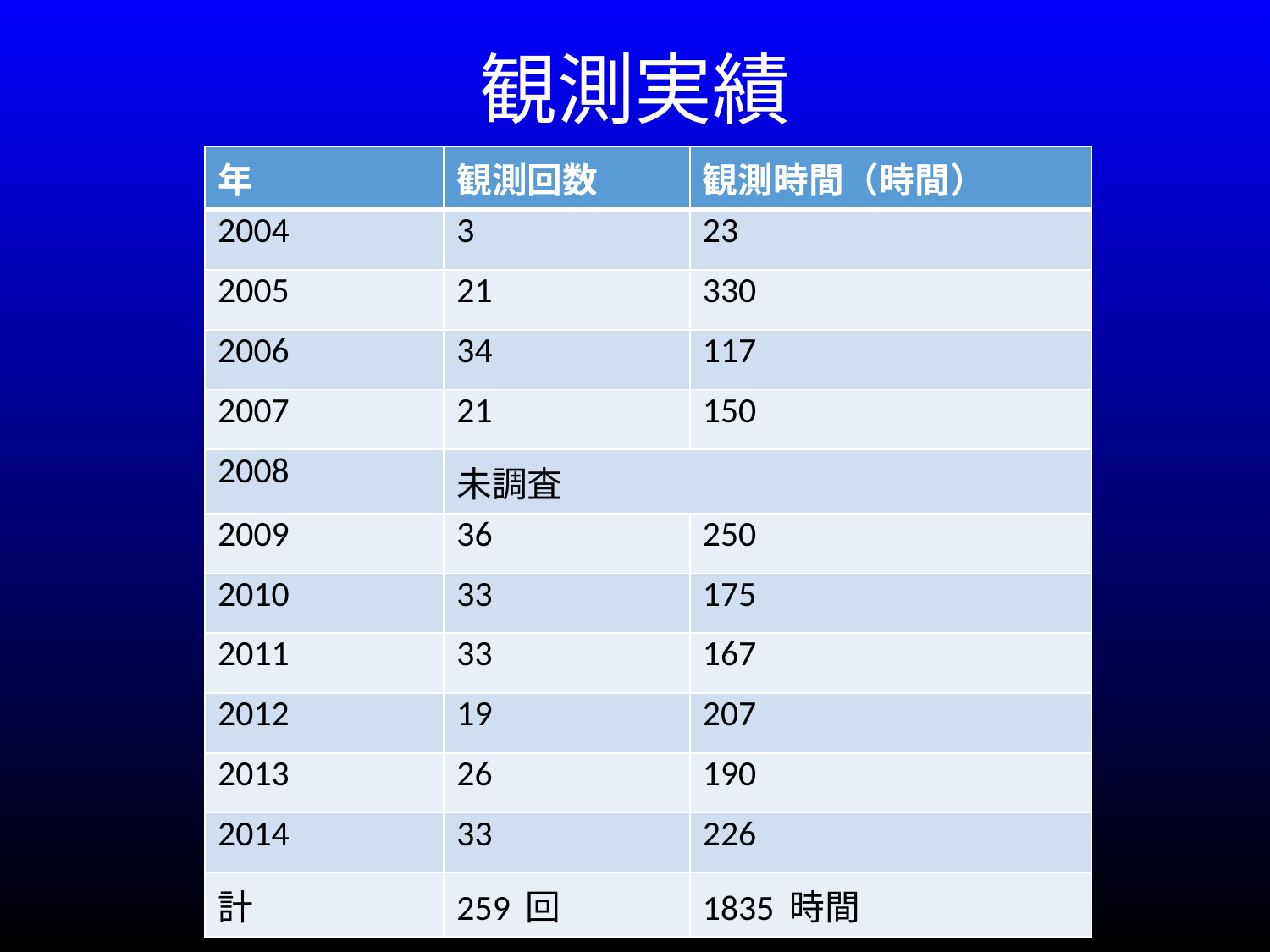

# 観測実績
| 年 | 観測回数 | 観測時間（時間） |
| --- | --- | --- |
| 2004 | 3 | 23 |
| 2005 | 21 | 330 |
| 2006 | 34 | 117 |
| 2007 | 21 | 150 |
| 2008 | 未調査 |  |
| 2009 | 36 | 250 |
| 2010 | 33 | 175 |
| 2011 | 33 | 167 |
| 2012 | 19 | 207 |
| 2013 | 26 | 190 |
| 2014 | 33 | 226 |
| 計 | 259 回 | 1835 時間 |